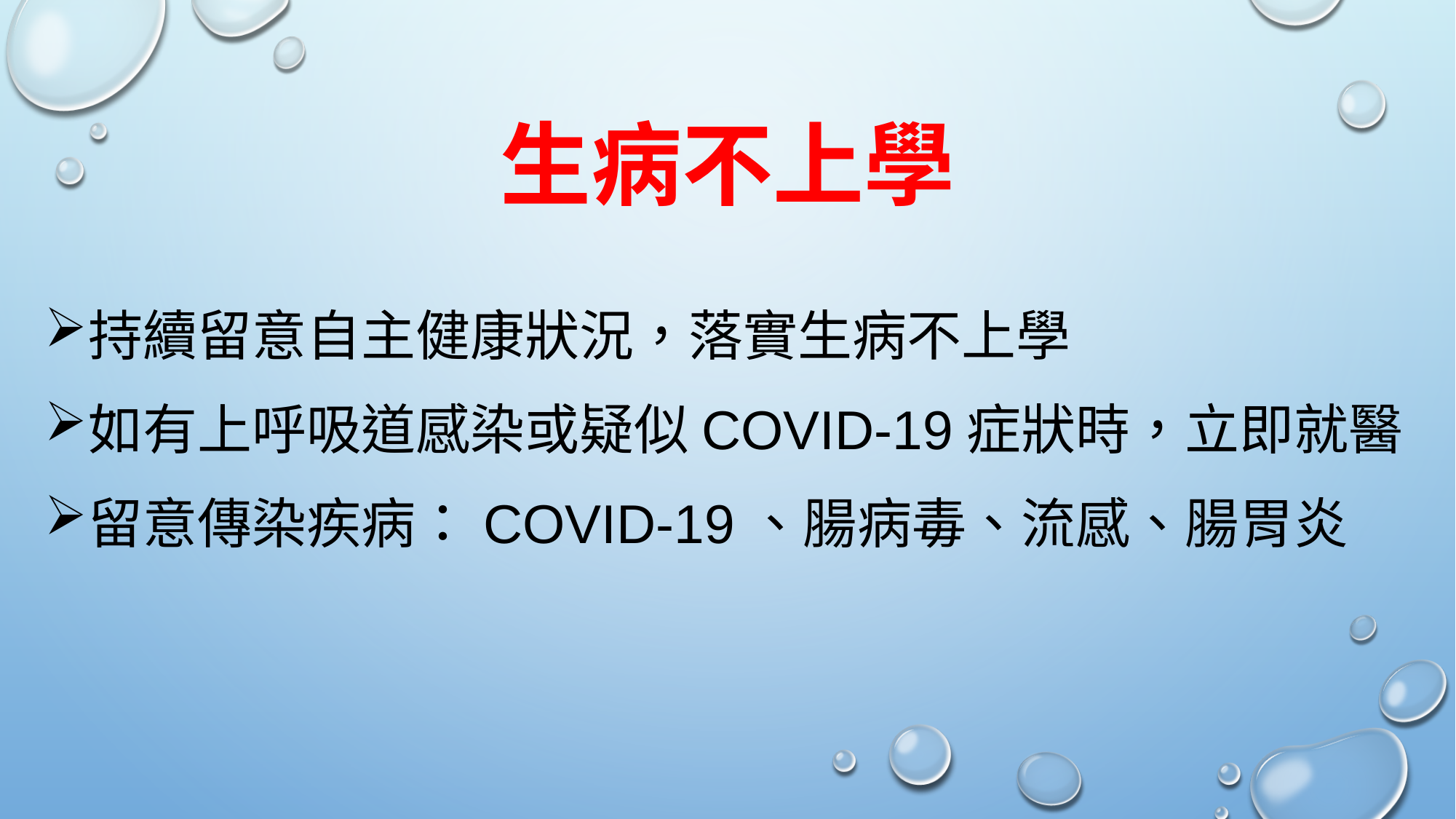

# 生病不上學
持續留意自主健康狀況，落實生病不上學
如有上呼吸道感染或疑似COVID-19症狀時，立即就醫
留意傳染疾病：COVID-19、腸病毒、流感、腸胃炎